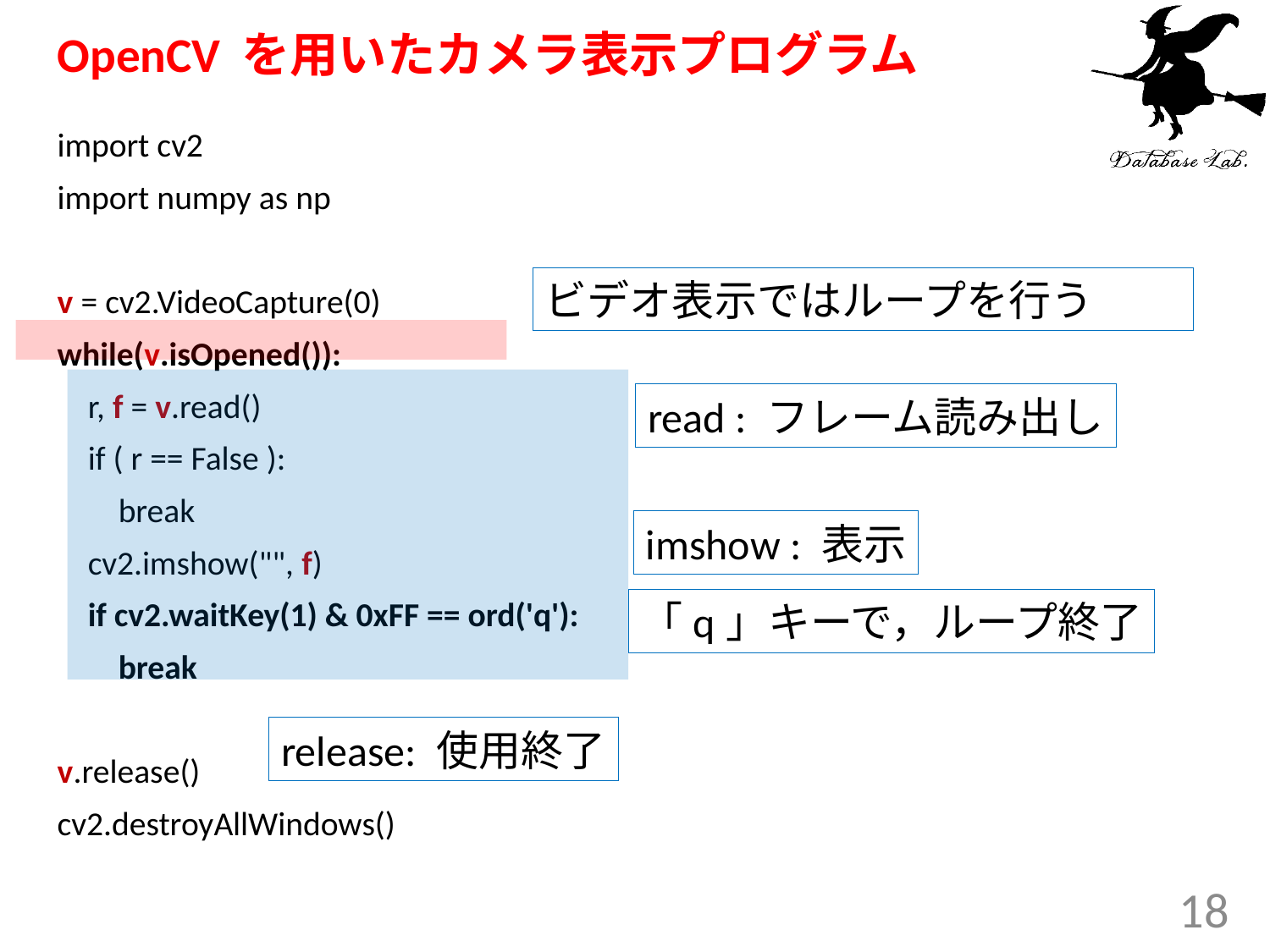

# OpenCV を用いたカメラ表示プログラム
import cv2
import numpy as np

v = cv2.VideoCapture(0)
while(v.isOpened()):
    r, f = v.read()
    if ( r == False ):
        break
    cv2.imshow("", f)
    if cv2.waitKey(1) & 0xFF == ord('q'):
        break

v.release()
cv2.destroyAllWindows()
ビデオ表示ではループを行う

read : フレーム読み出し
imshow : 表示
「q」キーで，ループ終了
release: 使用終了
18